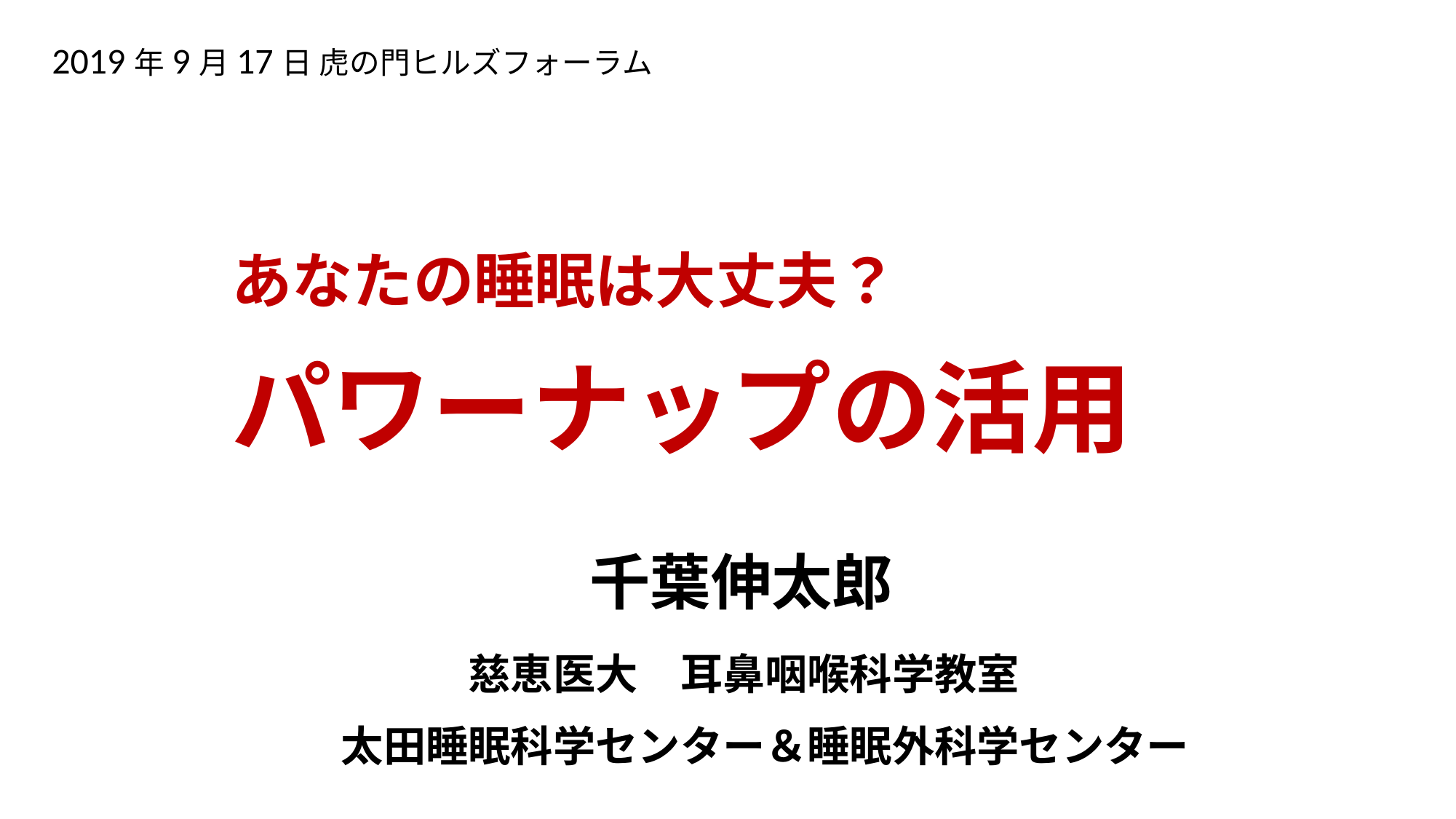

2019年9月17日 虎の門ヒルズフォーラム
あなたの睡眠は大丈夫？

パワーナップの活用
千葉伸太郎
　　　慈恵医大　耳鼻咽喉科学教室
太田睡眠科学センター＆睡眠外科学センター